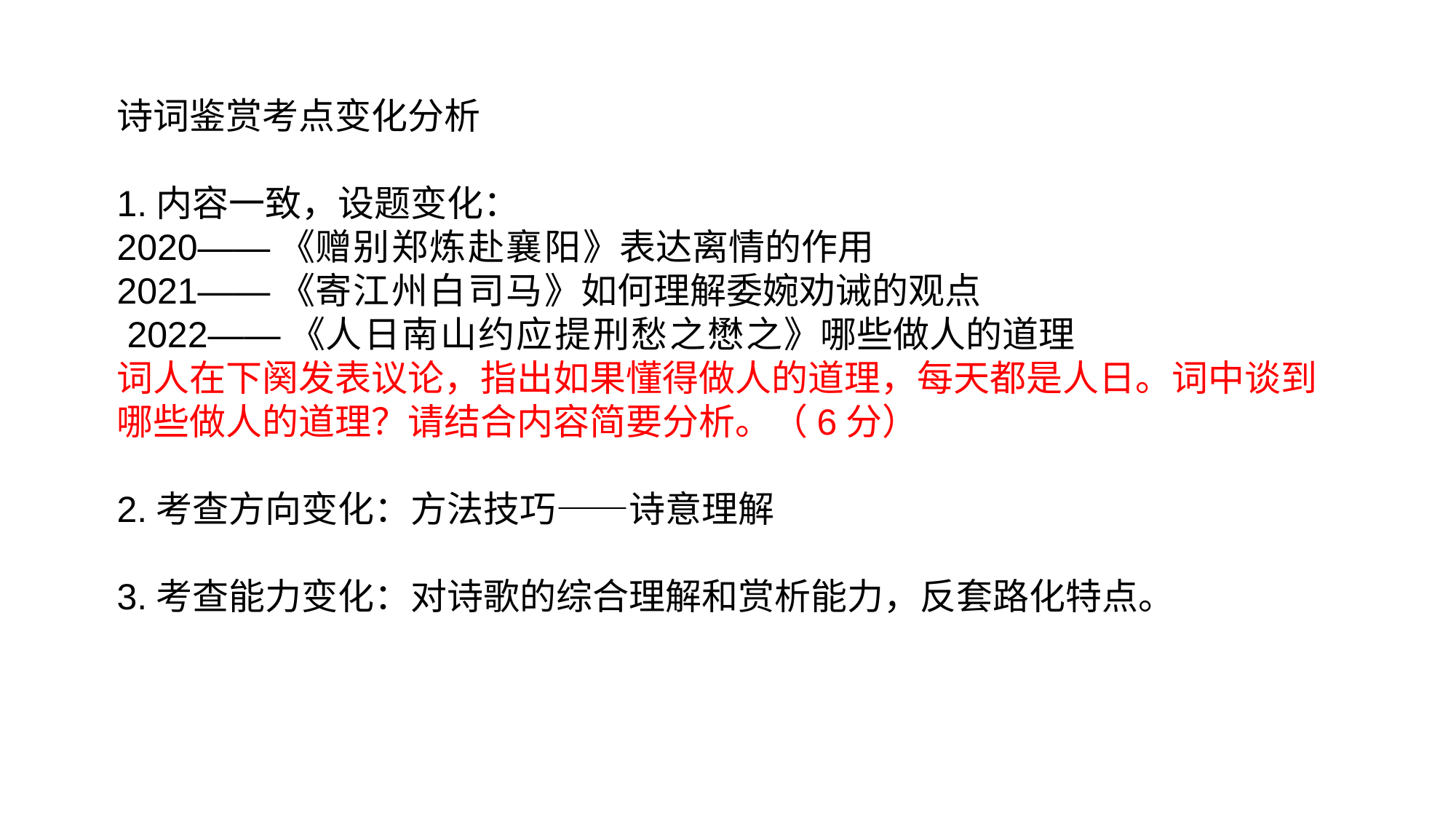

诗词鉴赏考点变化分析

1.内容一致，设题变化：
2020——《赠别郑炼赴襄阳》表达离情的作用
2021——《寄江州白司马》如何理解委婉劝诫的观点
 2022——《人日南山约应提刑愁之懋之》哪些做人的道理
词人在下阕发表议论，指出如果懂得做人的道理，每天都是人日。词中谈到哪些做人的道理？请结合内容简要分析。（6分）

2.考查方向变化：方法技巧——诗意理解

3.考查能力变化：对诗歌的综合理解和赏析能力，反套路化特点。